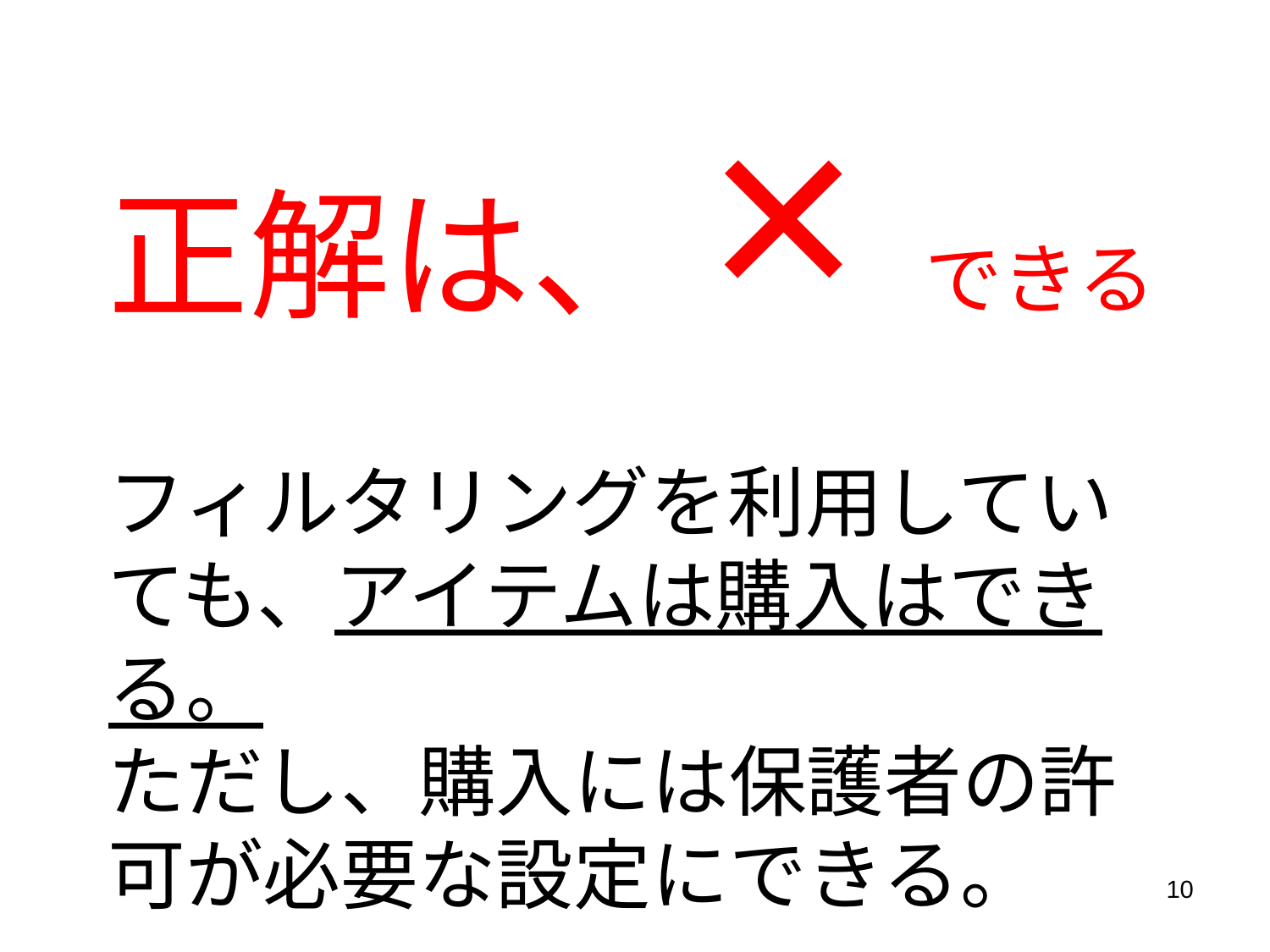

# 正解は、×できる フィルタリングを利用していても、アイテムは購入はできる。 ただし、購入には保護者の許可が必要な設定にできる。
10